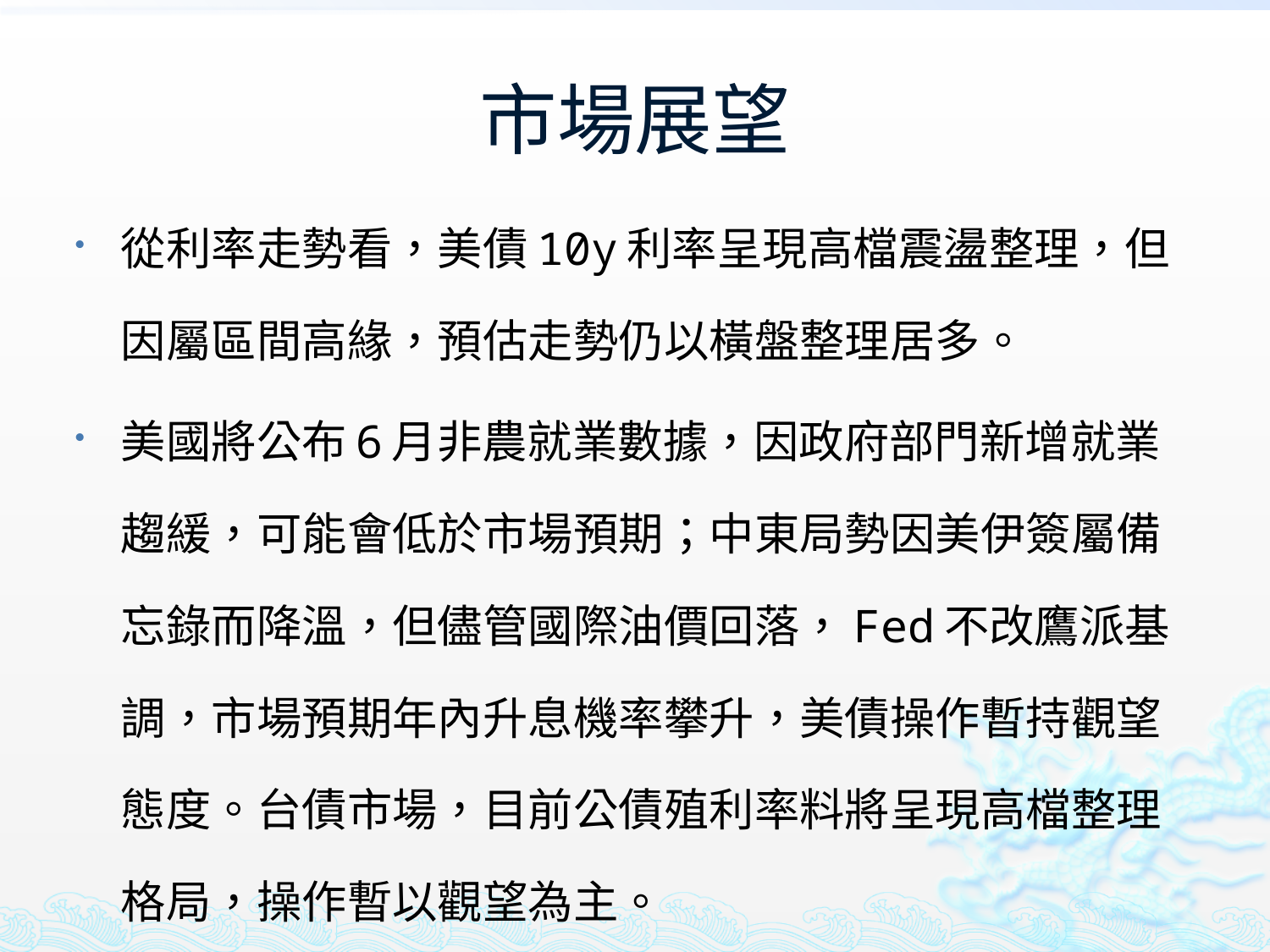

# 市場展望
從利率走勢看，美債10y利率呈現高檔震盪整理，但因屬區間高緣，預估走勢仍以橫盤整理居多。
美國將公布6月非農就業數據，因政府部門新增就業趨緩，可能會低於市場預期；中東局勢因美伊簽屬備忘錄而降溫，但儘管國際油價回落，Fed不改鷹派基調，市場預期年內升息機率攀升，美債操作暫持觀望態度。台債市場，目前公債殖利率料將呈現高檔整理格局，操作暫以觀望為主。